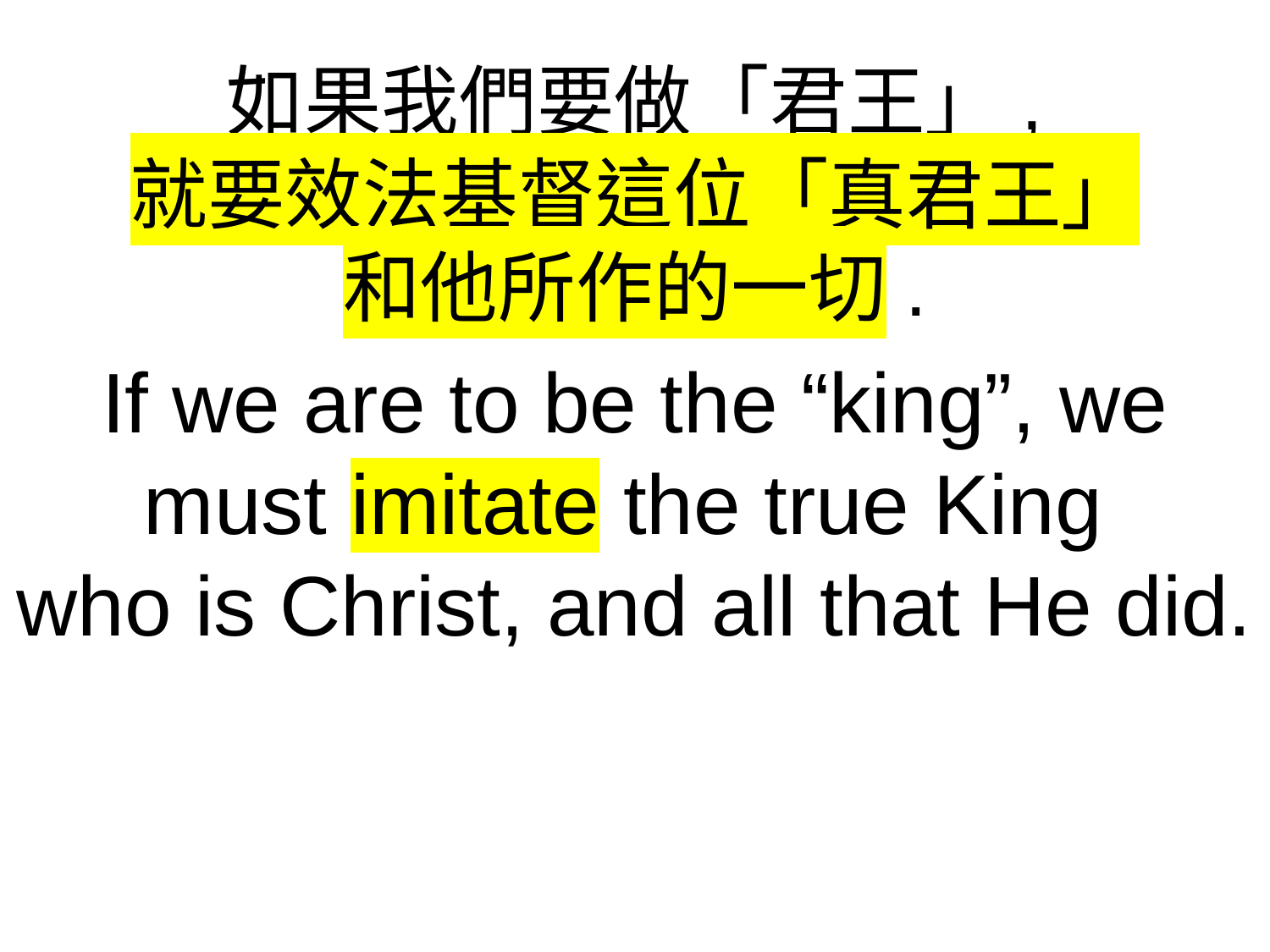

如果我們要做「君王」,
就要效法基督這位「真君王」
和他所作的一切.
If we are to be the “king”, we must imitate the true King
who is Christ, and all that He did.